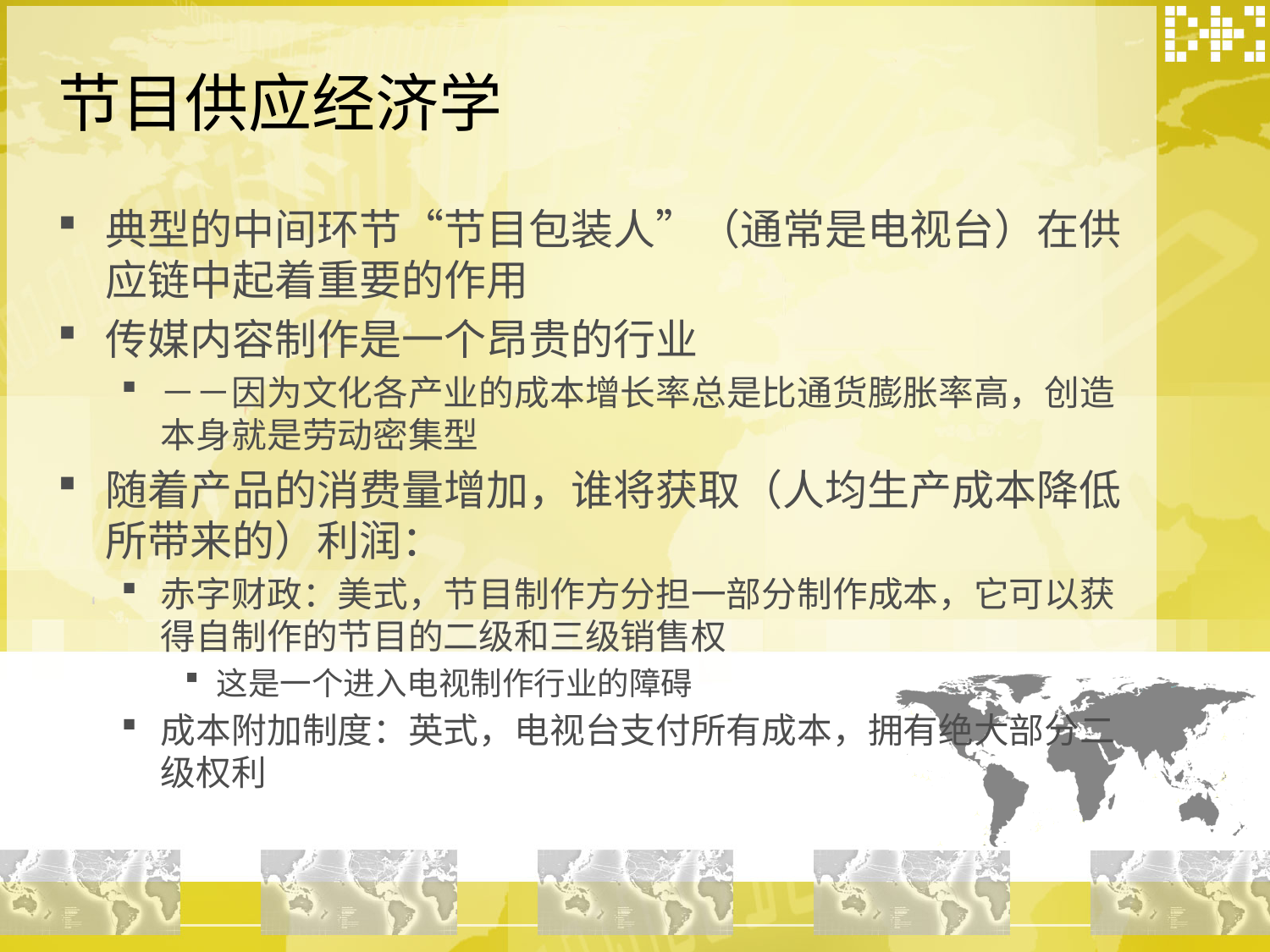

# 节目供应经济学
典型的中间环节“节目包装人”（通常是电视台）在供应链中起着重要的作用
传媒内容制作是一个昂贵的行业
－－因为文化各产业的成本增长率总是比通货膨胀率高，创造本身就是劳动密集型
随着产品的消费量增加，谁将获取（人均生产成本降低所带来的）利润：
赤字财政：美式，节目制作方分担一部分制作成本，它可以获得自制作的节目的二级和三级销售权
这是一个进入电视制作行业的障碍
成本附加制度：英式，电视台支付所有成本，拥有绝大部分二级权利